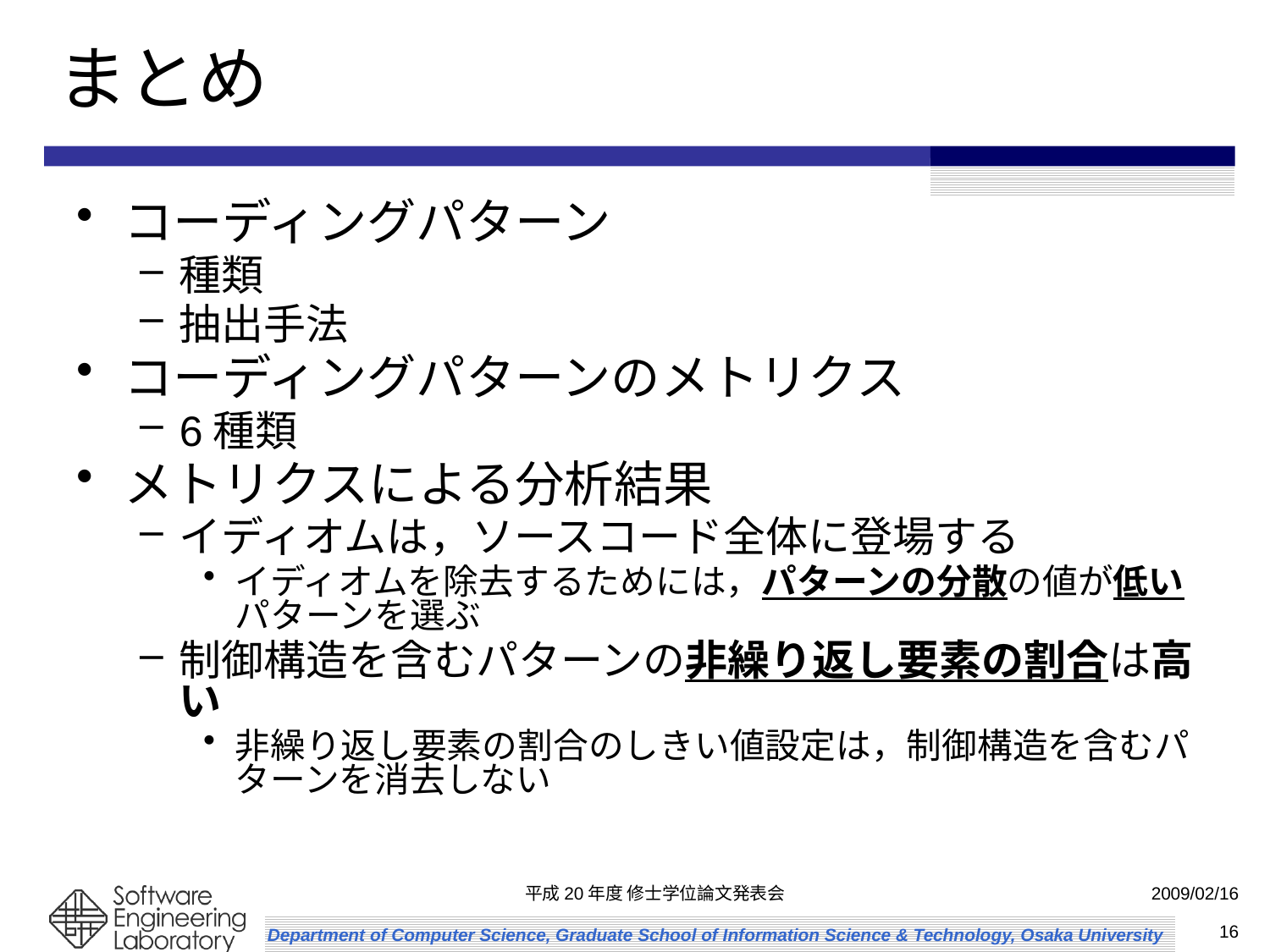

まとめ
コーディングパターン
種類
抽出手法
コーディングパターンのメトリクス
6種類
メトリクスによる分析結果
イディオムは，ソースコード全体に登場する
イディオムを除去するためには，パターンの分散の値が低いパターンを選ぶ
制御構造を含むパターンの非繰り返し要素の割合は高い
非繰り返し要素の割合のしきい値設定は，制御構造を含むパターンを消去しない

平成20年度 修士学位論文発表会
2009/02/16
16